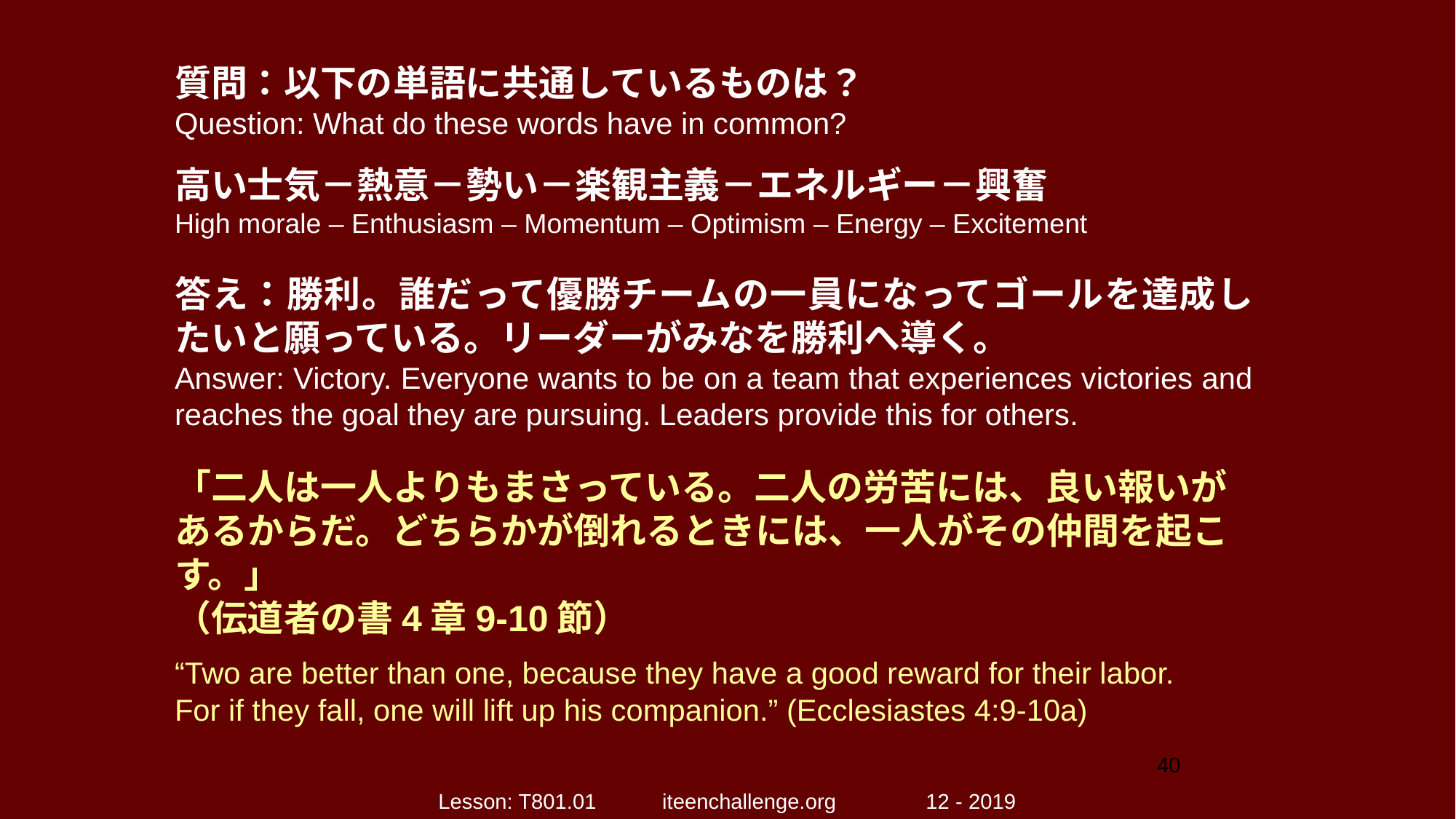

質問：以下の単語に共通しているものは？
Question: What do these words have in common?

高い士気－熱意－勢い－楽観主義－エネルギー－興奮
High morale – Enthusiasm – Momentum – Optimism – Energy – Excitement

答え：勝利。誰だって優勝チームの一員になってゴールを達成したいと願っている。リーダーがみなを勝利へ導く。
Answer: Victory. Everyone wants to be on a team that experiences victories and reaches the goal they are pursuing. Leaders provide this for others.

「二人は一人よりもまさっている。二人の労苦には、良い報いがあるからだ。どちらかが倒れるときには、一人がその仲間を起こす。」
（伝道者の書4章9-10節）
“Two are better than one, because they have a good reward for their labor.
For if they fall, one will lift up his companion.” (Ecclesiastes 4:9-10a)

40
Lesson: T801.01           iteenchallenge.org               12 - 2019